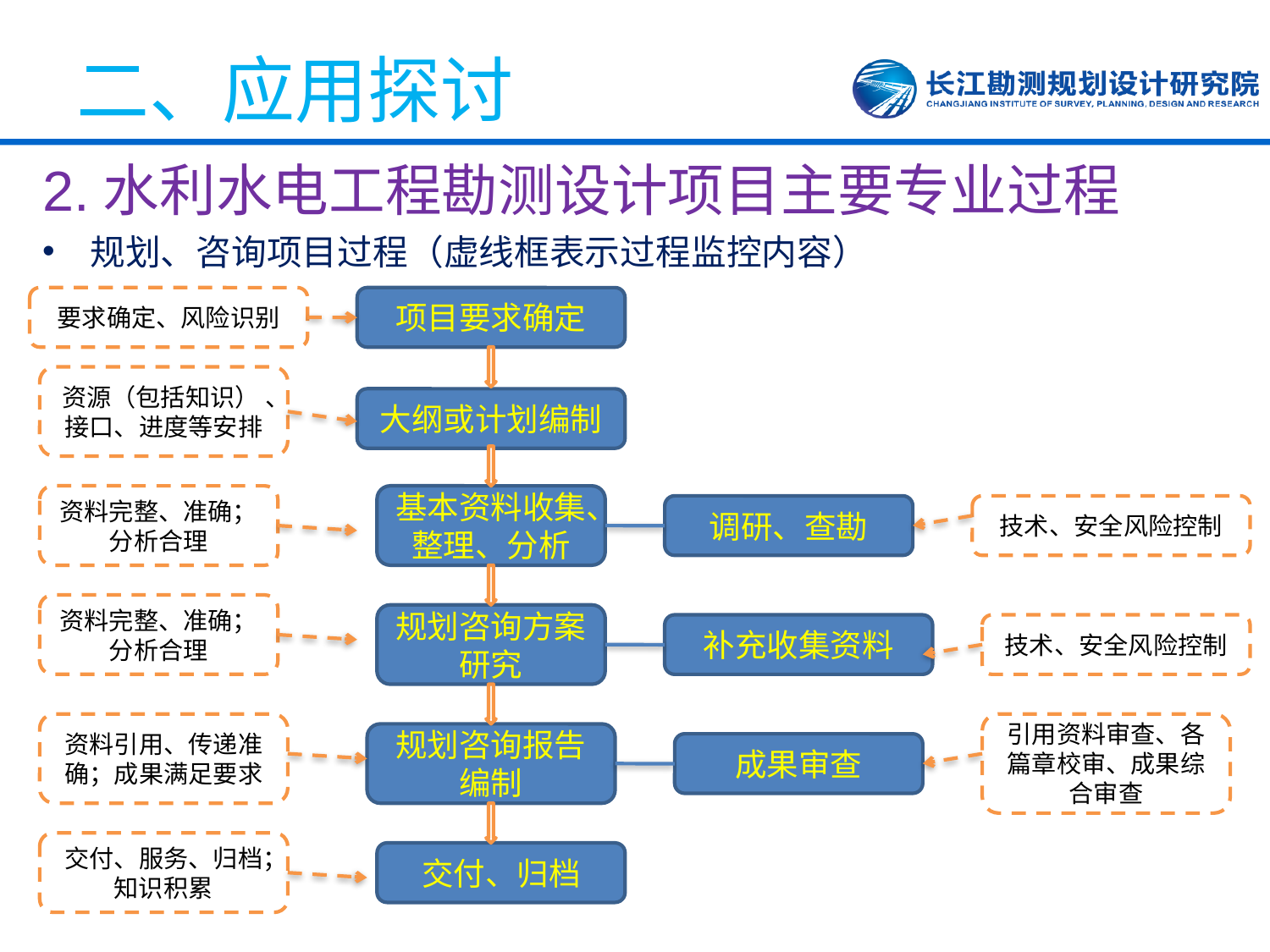

# 二、应用探讨
2.水利水电工程勘测设计项目主要专业过程
规划、咨询项目过程（虚线框表示过程监控内容）

要求确定、风险识别
项目要求确定

资源（包括知识） 、接口、进度等安排
大纲或计划编制

资料完整、准确；分析合理
基本资料收集、整理、分析
调研、查勘
技术、安全风险控制

资料完整、准确；分析合理
规划咨询方案研究
补充收集资料
技术、安全风险控制

资料引用、传递准确；成果满足要求
引用资料审查、各篇章校审、成果综合审查
规划咨询报告编制
成果审查

交付、服务、归档；知识积累
交付、归档